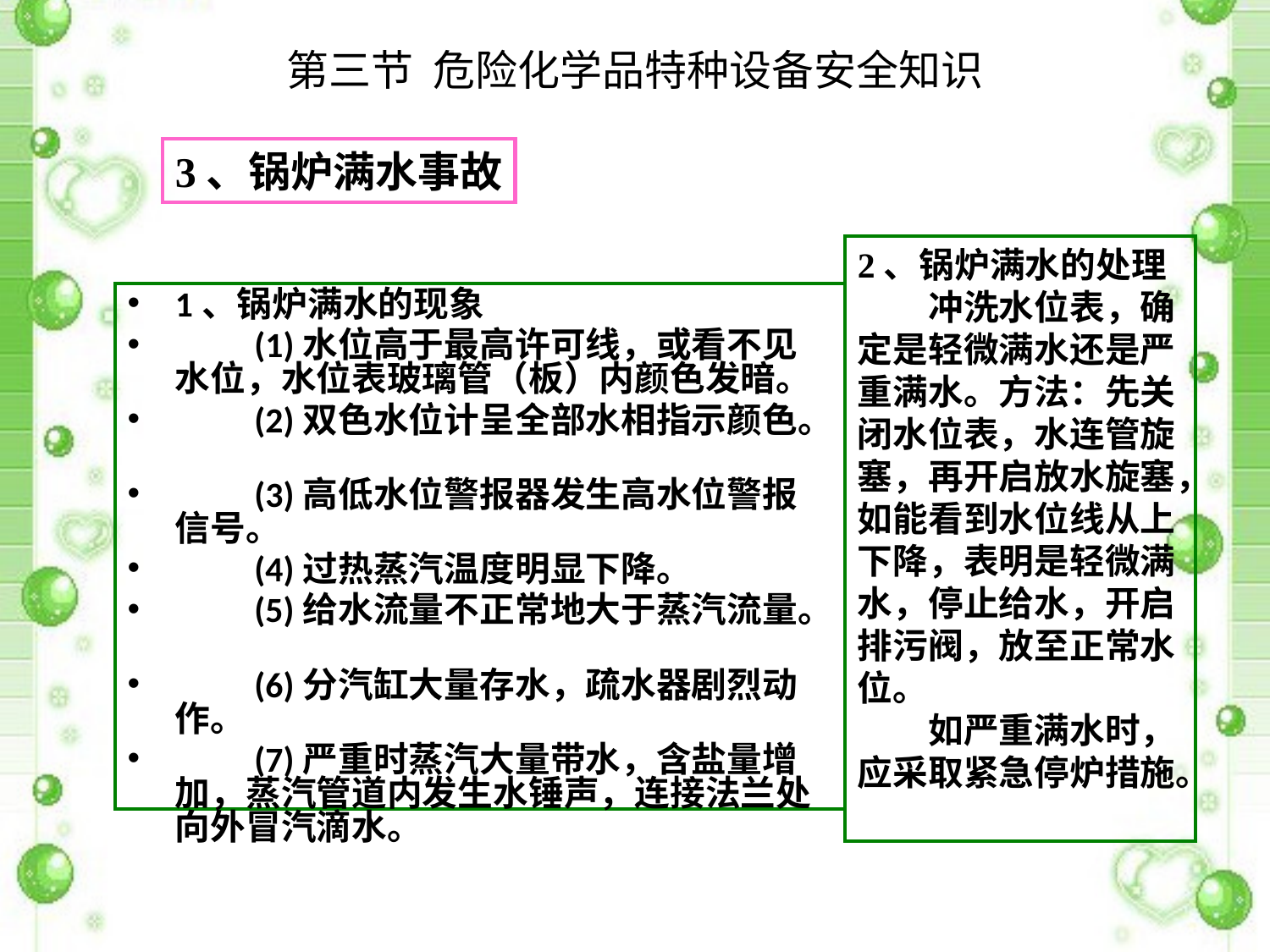

# 第三节  危险化学品特种设备安全知识
3、锅炉满水事故
2、锅炉满水的处理
　　冲洗水位表，确定是轻微满水还是严重满水。方法：先关闭水位表，水连管旋塞，再开启放水旋塞，如能看到水位线从上下降，表明是轻微满水，停止给水，开启排污阀，放至正常水位。
　　如严重满水时，应采取紧急停炉措施。
1、锅炉满水的现象
　　(1)水位高于最高许可线，或看不见水位，水位表玻璃管（板）内颜色发暗。
　　(2)双色水位计呈全部水相指示颜色。
　　(3)高低水位警报器发生高水位警报信号。
　　(4)过热蒸汽温度明显下降。
　　(5)给水流量不正常地大于蒸汽流量。
　　(6)分汽缸大量存水，疏水器剧烈动作。
　　(7)严重时蒸汽大量带水，含盐量增加，蒸汽管道内发生水锤声，连接法兰处向外冒汽滴水。